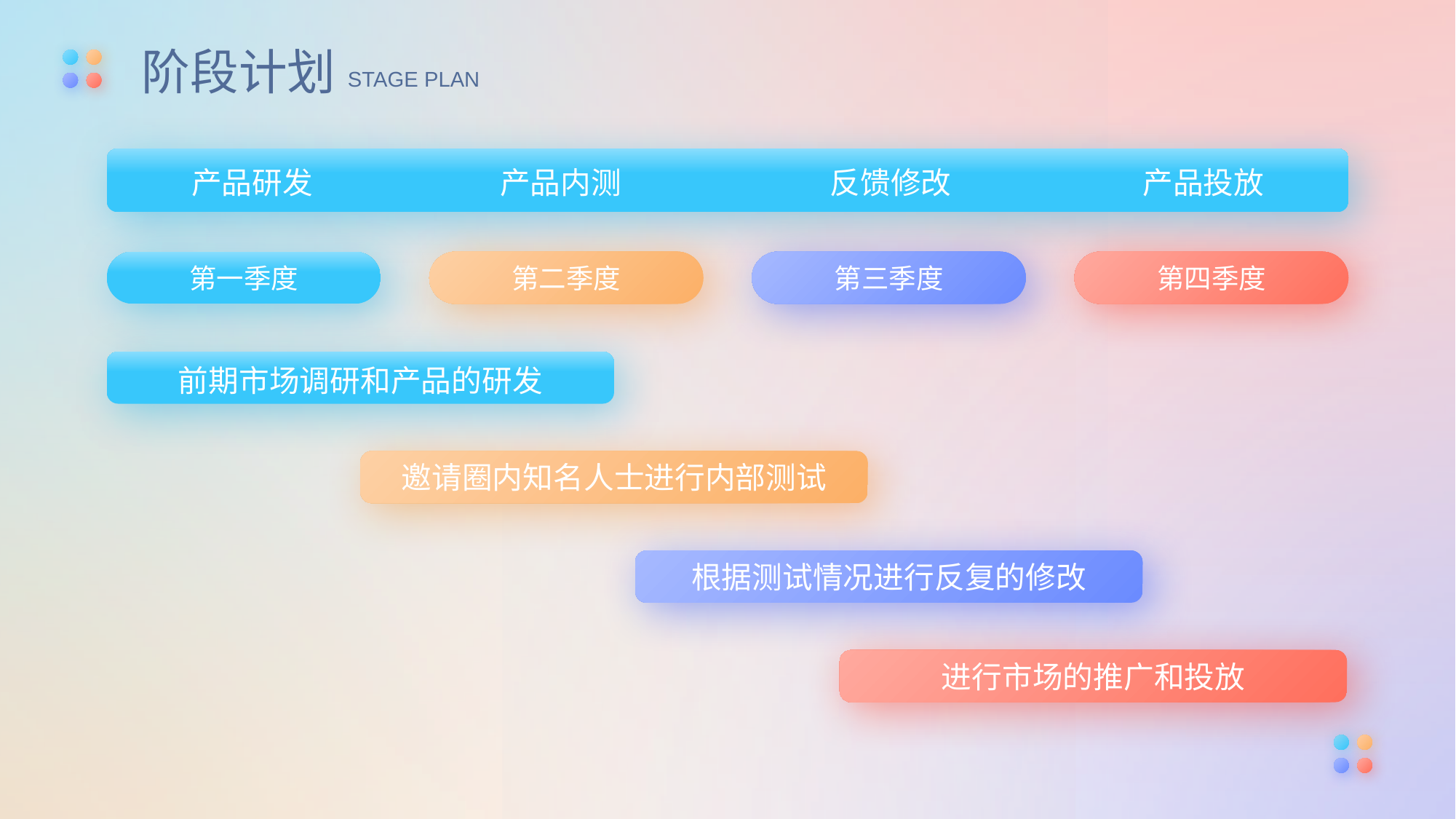

阶段计划
STAGE PLAN

产品研发
产品内测
反馈修改
产品投放
第一季度
第二季度
第三季度
第四季度

前期市场调研和产品的研发

邀请圈内知名人士进行内部测试

根据测试情况进行反复的修改

进行市场的推广和投放